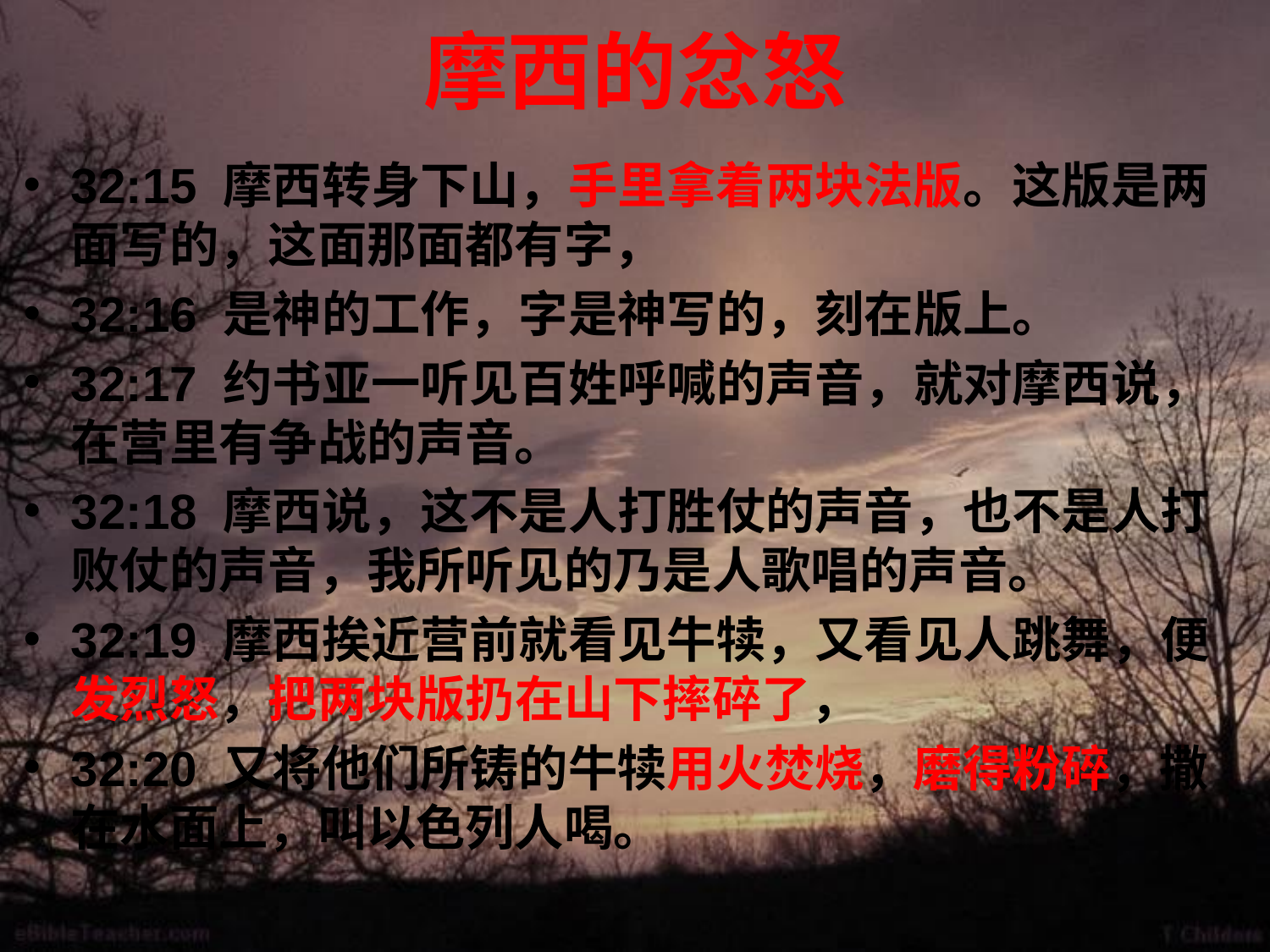

# 摩西的忿怒
32:15 摩西转身下山，手里拿着两块法版。这版是两面写的，这面那面都有字，
32:16 是神的工作，字是神写的，刻在版上。
32:17 约书亚一听见百姓呼喊的声音，就对摩西说，在营里有争战的声音。
32:18 摩西说，这不是人打胜仗的声音，也不是人打败仗的声音，我所听见的乃是人歌唱的声音。
32:19 摩西挨近营前就看见牛犊，又看见人跳舞，便发烈怒，把两块版扔在山下摔碎了，
32:20 又将他们所铸的牛犊用火焚烧，磨得粉碎，撒在水面上，叫以色列人喝。